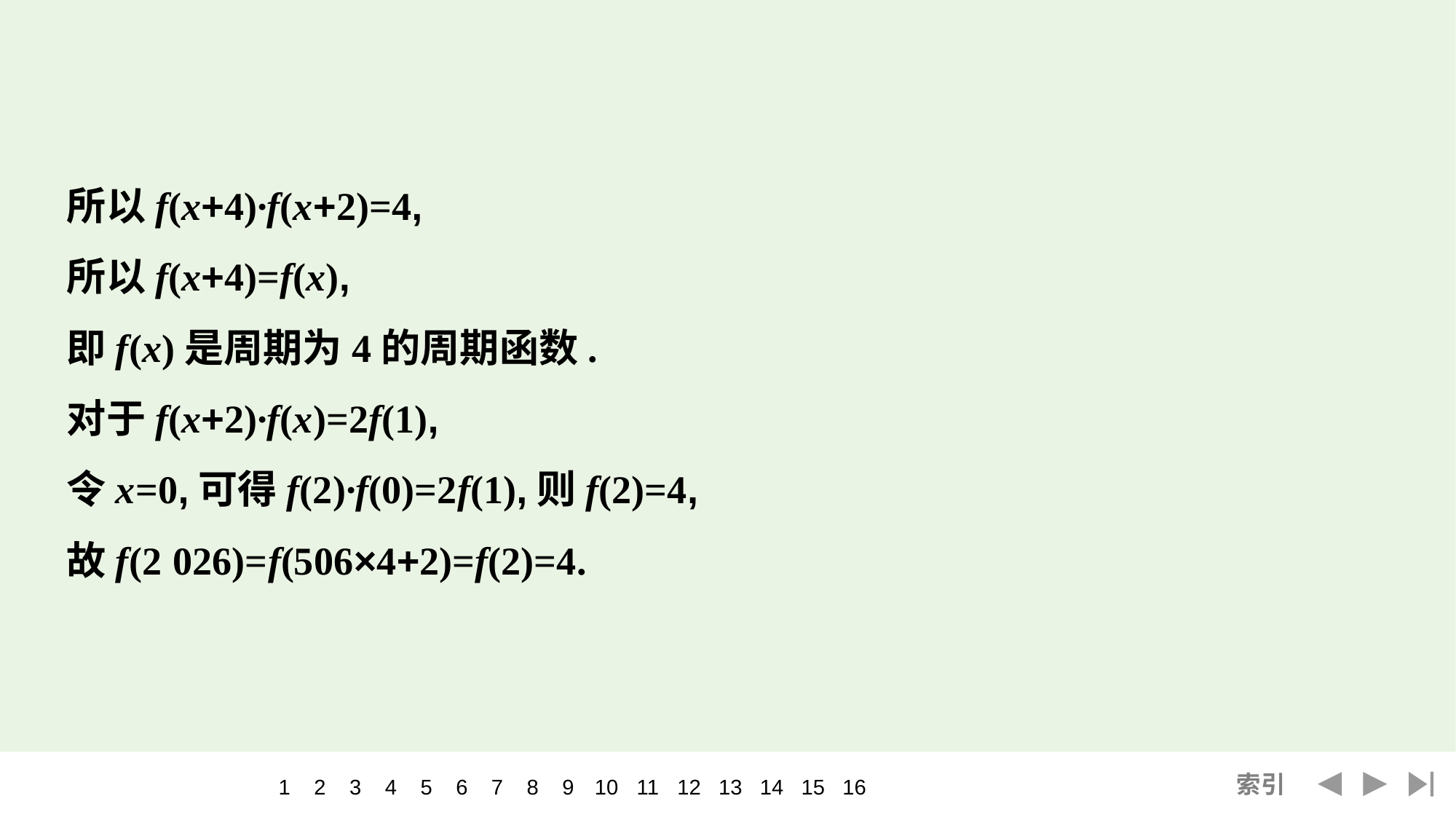

所以f(x+4)·f(x+2)=4,
所以f(x+4)=f(x),
即f(x)是周期为4的周期函数.
对于f(x+2)·f(x)=2f(1),
令x=0,可得f(2)·f(0)=2f(1),则f(2)=4,
故f(2 026)=f(506×4+2)=f(2)=4.